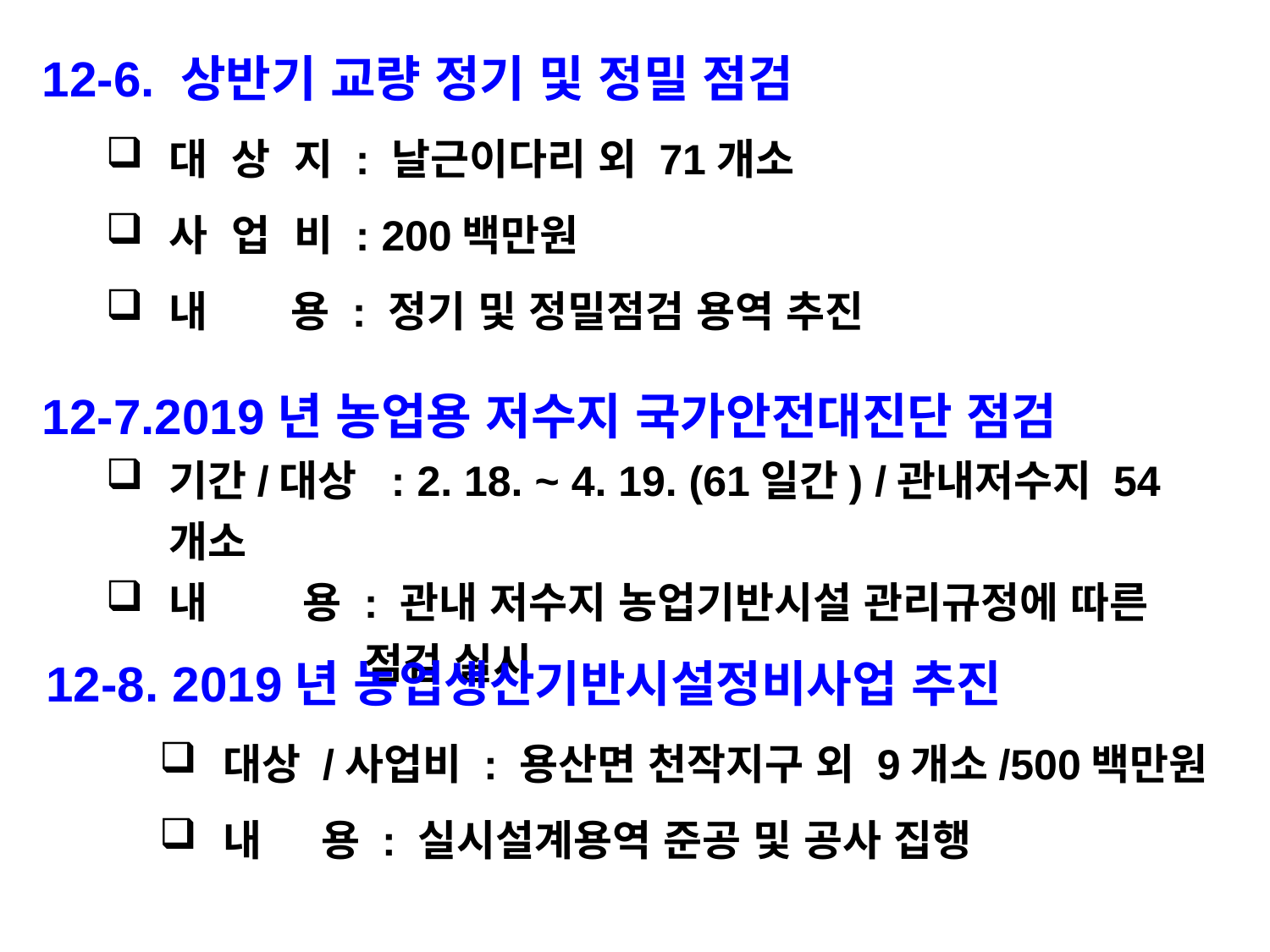

12-6. 상반기 교량 정기 및 정밀 점검
대  상  지 : 날근이다리 외 71개소
사  업  비 : 200백만원
내       용 : 정기 및 정밀점검 용역 추진
12-7.2019년 농업용 저수지 국가안전대진단 점검
기간/대상  : 2. 18. ~ 4. 19. (61일간) /관내저수지 54개소
내        용 : 관내 저수지 농업기반시설 관리규정에 따른
                     점검 실시
 12-8. 2019년 농업생산기반시설정비사업 추진
대상 /사업비 : 용산면 천작지구 외 9개소/500백만원
내     용 : 실시설계용역 준공 및 공사 집행